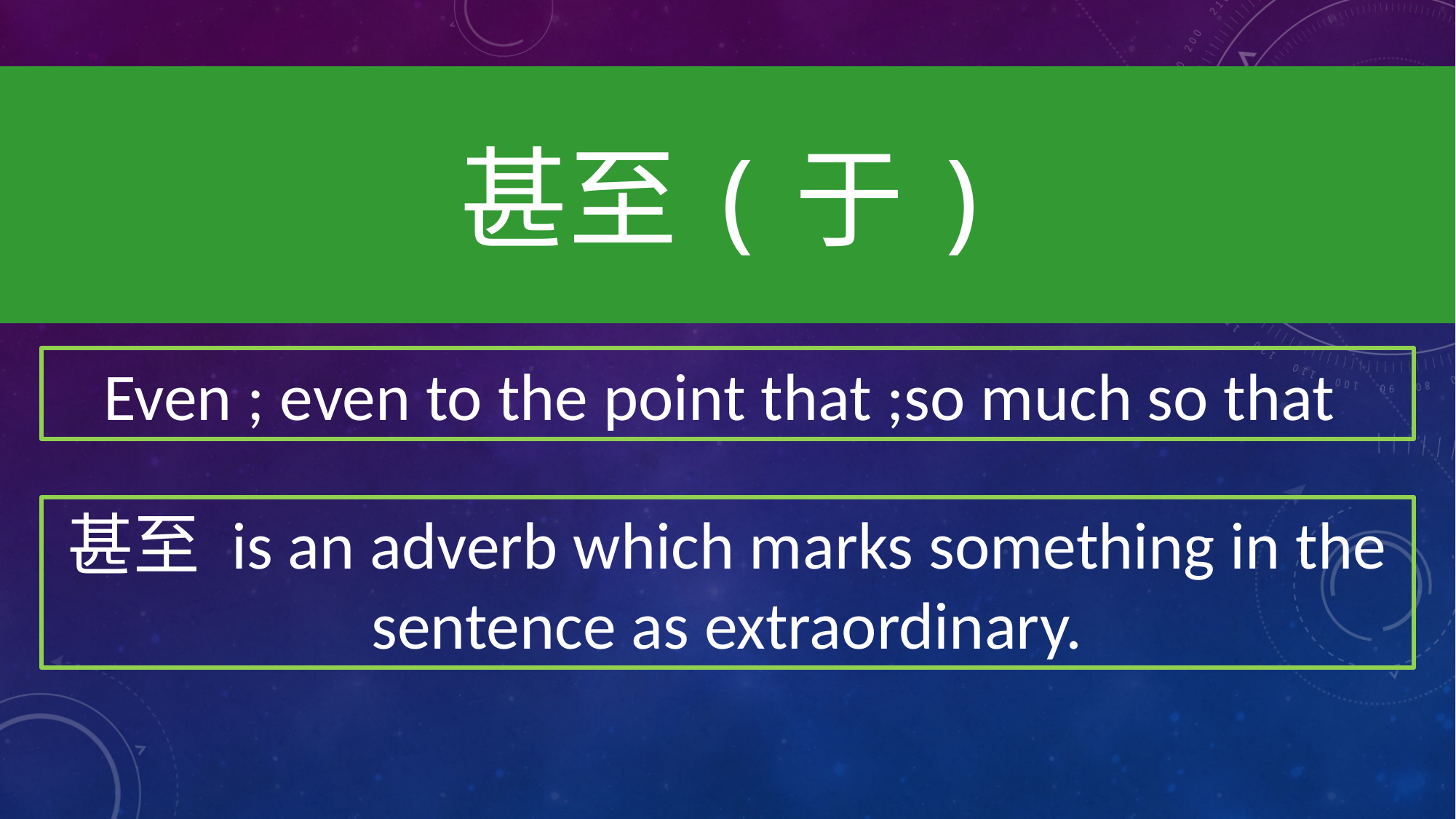

甚至(于)
Even ; even to the point that ;so much so that
甚至 is an adverb which marks something in the sentence as extraordinary.